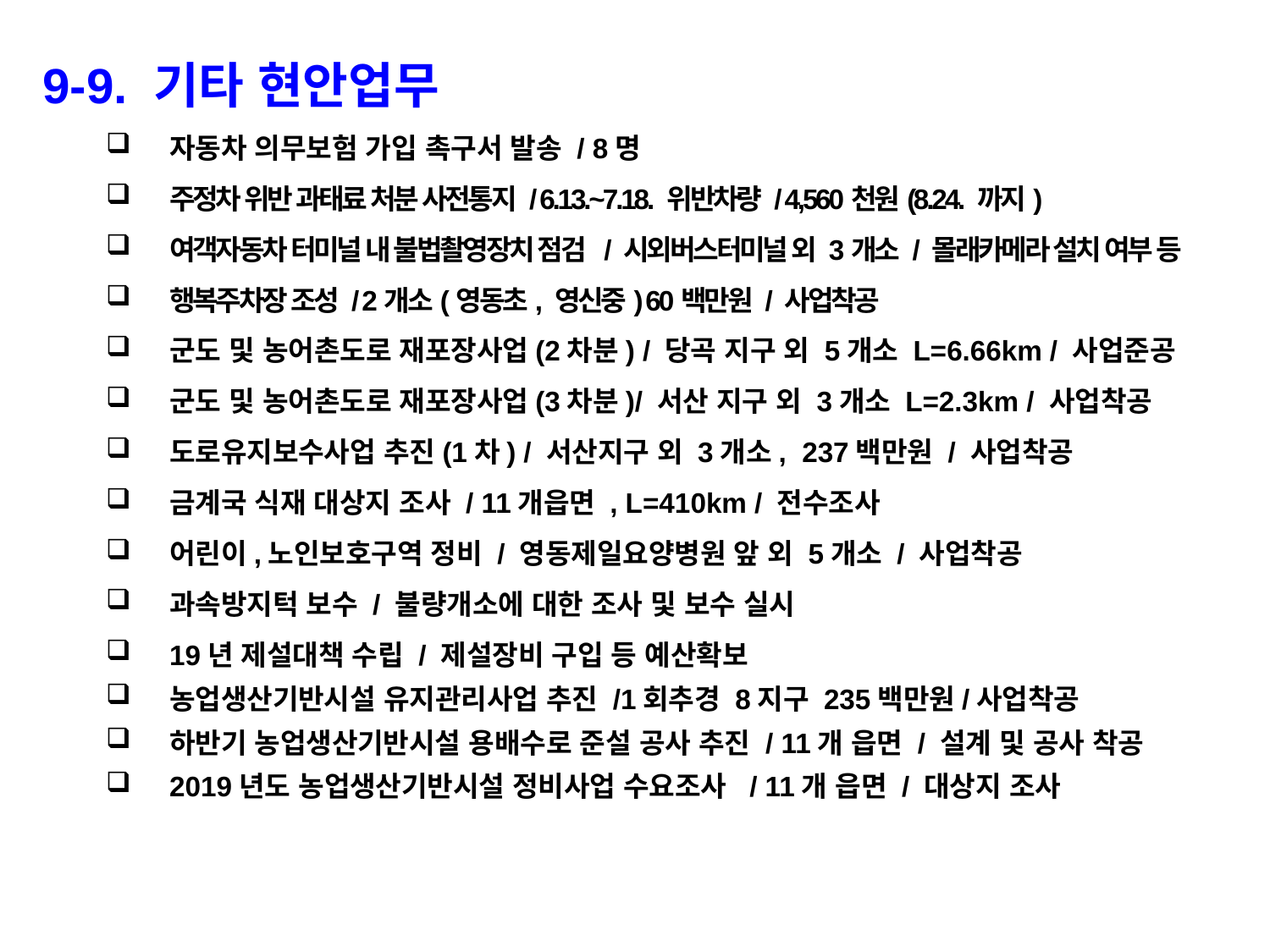

9-9. 기타 현안업무
자동차 의무보험 가입 촉구서 발송 / 8명
주정차 위반 과태료 처분 사전통지 / 6.13.~7.18. 위반차량 / 4,560천원(8.24. 까지)
여객자동차 터미널 내 불법촬영장치 점검  / 시외버스터미널 외 3개소 / 몰래카메라 설치 여부 등
행복주차장 조성 / 2개소(영동초, 영신중) 60백만원 / 사업착공
군도 및 농어촌도로 재포장사업(2차분) / 당곡 지구 외 5개소 L=6.66km / 사업준공
군도 및 농어촌도로 재포장사업(3차분)/ 서산 지구 외 3개소 L=2.3km / 사업착공
도로유지보수사업 추진(1차) / 서산지구 외 3개소,  237백만원 / 사업착공
금계국 식재 대상지 조사 / 11개읍면 , L=410km / 전수조사
어린이,노인보호구역 정비 / 영동제일요양병원 앞 외 5개소 / 사업착공
과속방지턱 보수 / 불량개소에 대한 조사 및 보수 실시
19년 제설대책 수립 / 제설장비 구입 등 예산확보
농업생산기반시설 유지관리사업 추진 /1회추경 8지구 235백만원/사업착공
하반기 농업생산기반시설 용배수로 준설 공사 추진 / 11개 읍면 / 설계 및 공사 착공
2019년도 농업생산기반시설 정비사업 수요조사  / 11개 읍면 / 대상지 조사